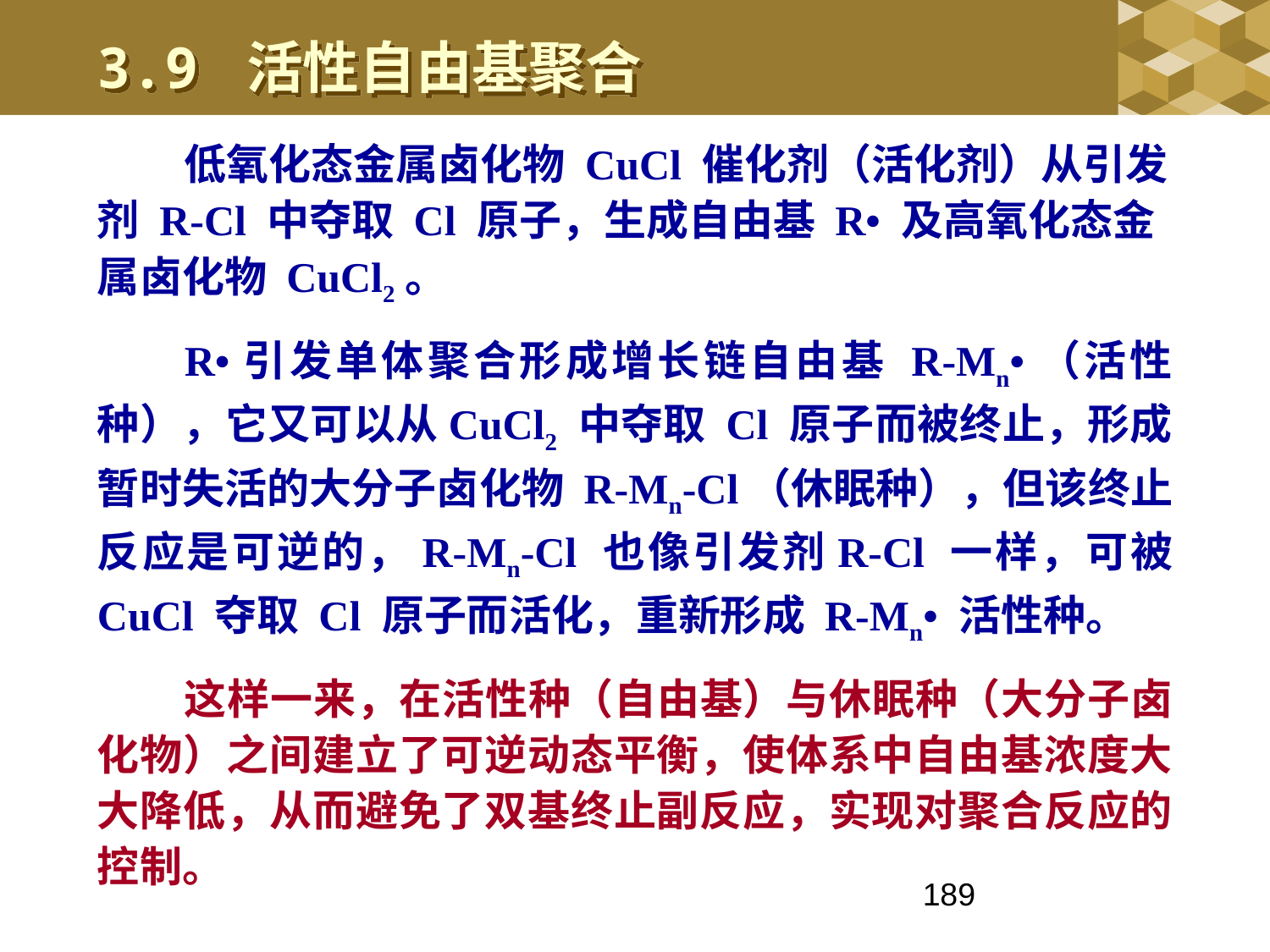

3.9 活性自由基聚合
低氧化态金属卤化物 CuCl 催化剂（活化剂）从引发剂 R-Cl 中夺取 Cl 原子，生成自由基 R• 及高氧化态金属卤化物 CuCl2。
R•引发单体聚合形成增长链自由基 R-Mn•（活性种），它又可以从CuCl2 中夺取 Cl 原子而被终止，形成暂时失活的大分子卤化物 R-Mn-Cl（休眠种），但该终止反应是可逆的，R-Mn-Cl 也像引发剂R-Cl 一样，可被 CuCl 夺取 Cl 原子而活化，重新形成 R-Mn• 活性种。
这样一来，在活性种（自由基）与休眠种（大分子卤化物）之间建立了可逆动态平衡，使体系中自由基浓度大大降低，从而避免了双基终止副反应，实现对聚合反应的控制。
189